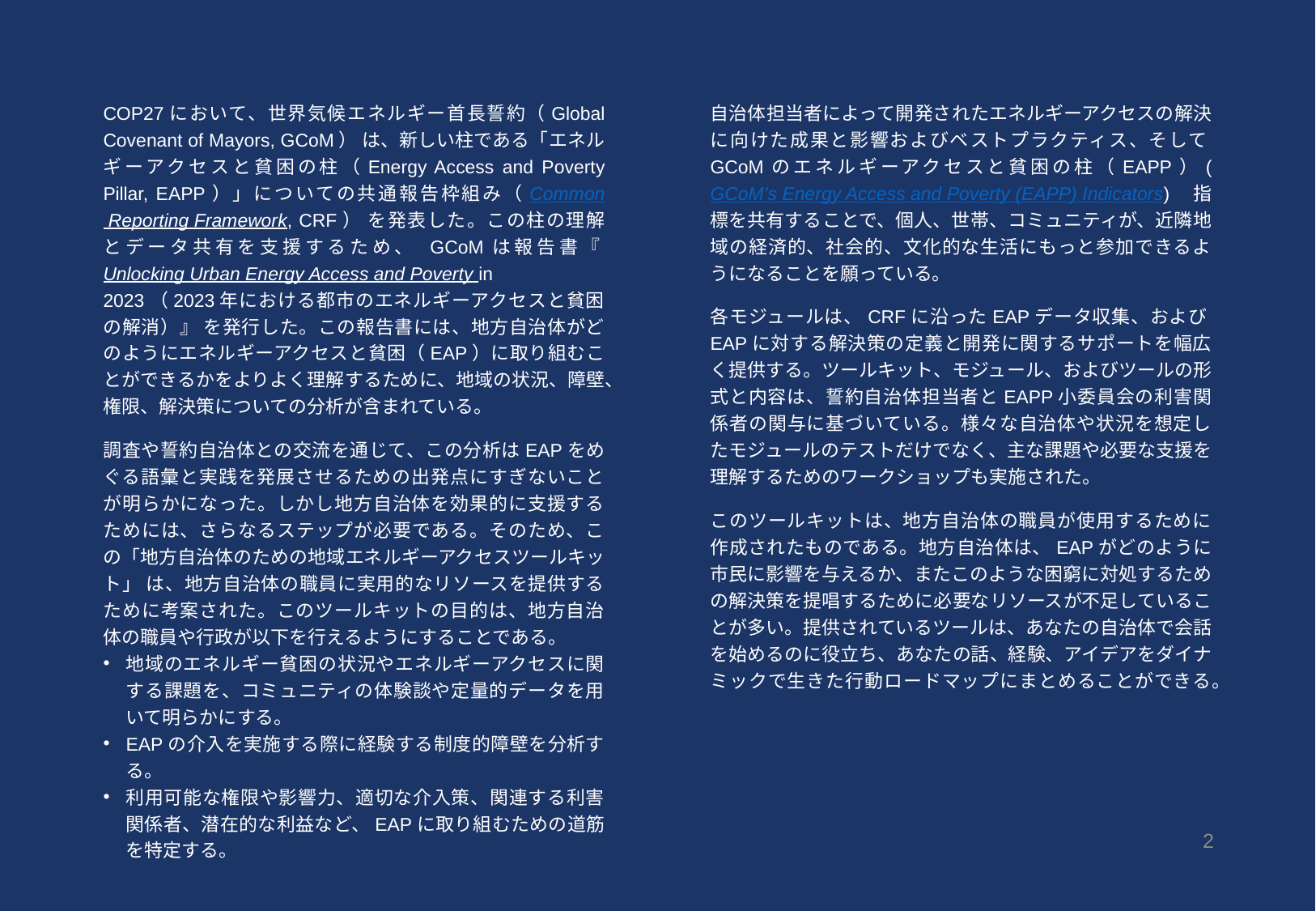

COP27において、世界気候エネルギー首長誓約（Global Covenant of Mayors, GCoM） は、新しい柱である「エネルギーアクセスと貧困の柱（Energy Access and Poverty Pillar, EAPP）」についての共通報告枠組み（Common Reporting Framework, CRF） を発表した。この柱の理解とデータ共有を支援するため、 GCoMは報告書『Unlocking Urban Energy Access and Poverty in 2023（2023年における都市のエネルギーアクセスと貧困の解消）』 を発行した。この報告書には、地方自治体がどのようにエネルギーアクセスと貧困（EAP）に取り組むことができるかをよりよく理解するために、地域の状況、障壁、権限、解決策についての分析が含まれている。
調査や誓約自治体との交流を通じて、この分析はEAPをめぐる語彙と実践を発展させるための出発点にすぎないことが明らかになった。しかし地方自治体を効果的に支援するためには、さらなるステップが必要である。そのため、この「地方自治体のための地域エネルギーアクセスツールキット」 は、地方自治体の職員に実用的なリソースを提供するために考案された。このツールキットの目的は、地方自治体の職員や行政が以下を行えるようにすることである。
地域のエネルギー貧困の状況やエネルギーアクセスに関する課題を、コミュニティの体験談や定量的データを用いて明らかにする。
EAPの介入を実施する際に経験する制度的障壁を分析する。
利用可能な権限や影響力、適切な介入策、関連する利害関係者、潜在的な利益など、EAPに取り組むための道筋を特定する。
自治体担当者によって開発されたエネルギーアクセスの解決に向けた成果と影響およびベストプラクティス、そしてGCoMのエネルギーアクセスと貧困の柱（EAPP）(GCoM’s Energy Access and Poverty (EAPP) Indicators) 指標を共有することで、個人、世帯、コミュニティが、近隣地域の経済的、社会的、文化的な生活にもっと参加できるようになることを願っている。
各モジュールは、CRFに沿ったEAPデータ収集、およびEAPに対する解決策の定義と開発に関するサポートを幅広く提供する。ツールキット、モジュール、およびツールの形式と内容は、誓約自治体担当者とEAPP小委員会の利害関係者の関与に基づいている。様々な自治体や状況を想定したモジュールのテストだけでなく、主な課題や必要な支援を理解するためのワークショップも実施された。
このツールキットは、地方自治体の職員が使用するために作成されたものである。地方自治体は、EAPがどのように市民に影響を与えるか、またこのような困窮に対処するための解決策を提唱するために必要なリソースが不足していることが多い。提供されているツールは、あなたの自治体で会話を始めるのに役立ち、あなたの話、経験、アイデアをダイナミックで生きた行動ロードマップにまとめることができる。
2